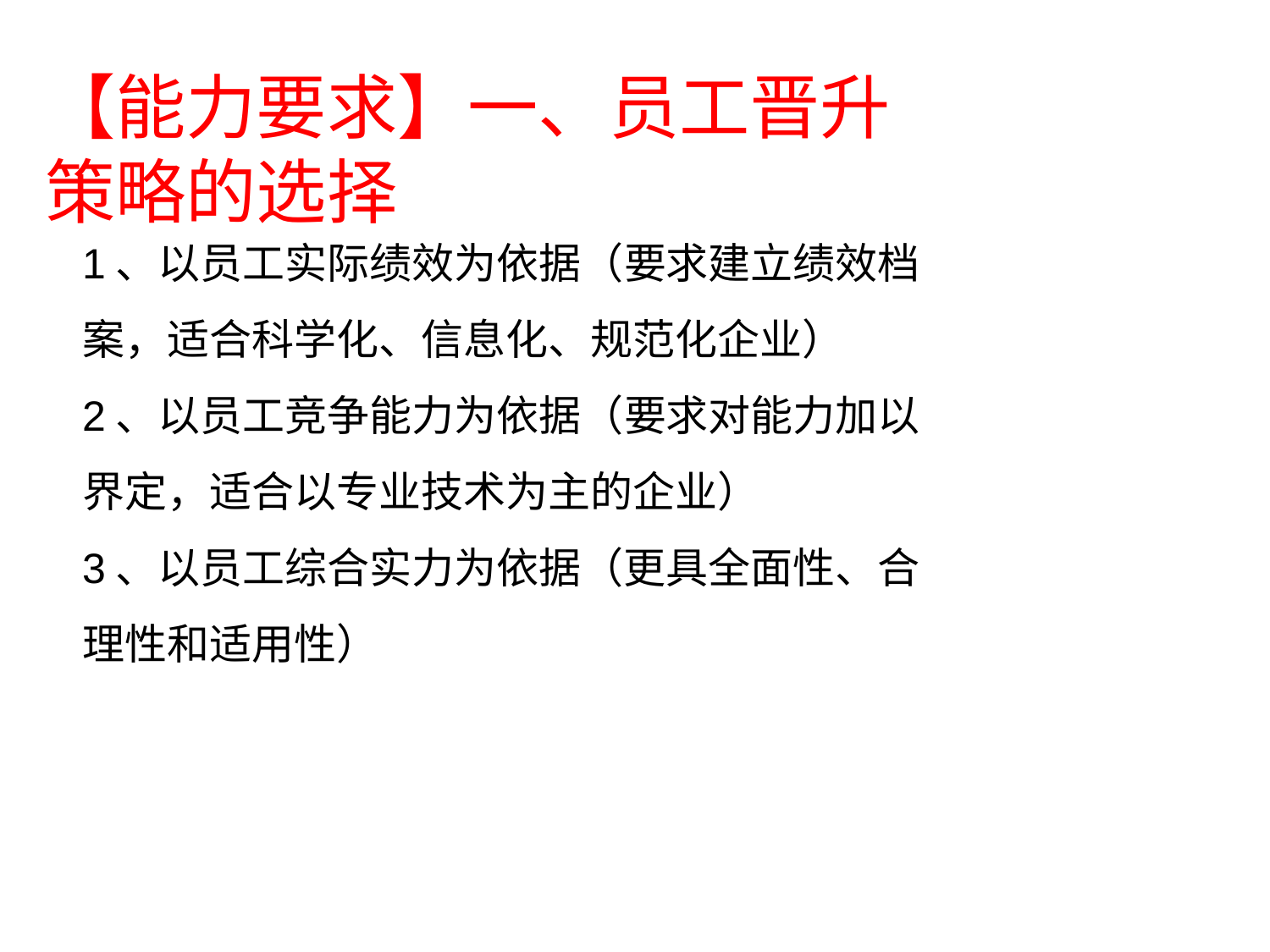

# 【能力要求】一、员工晋升策略的选择
1、以员工实际绩效为依据（要求建立绩效档案，适合科学化、信息化、规范化企业）
2、以员工竞争能力为依据（要求对能力加以界定，适合以专业技术为主的企业）
3、以员工综合实力为依据（更具全面性、合理性和适用性）